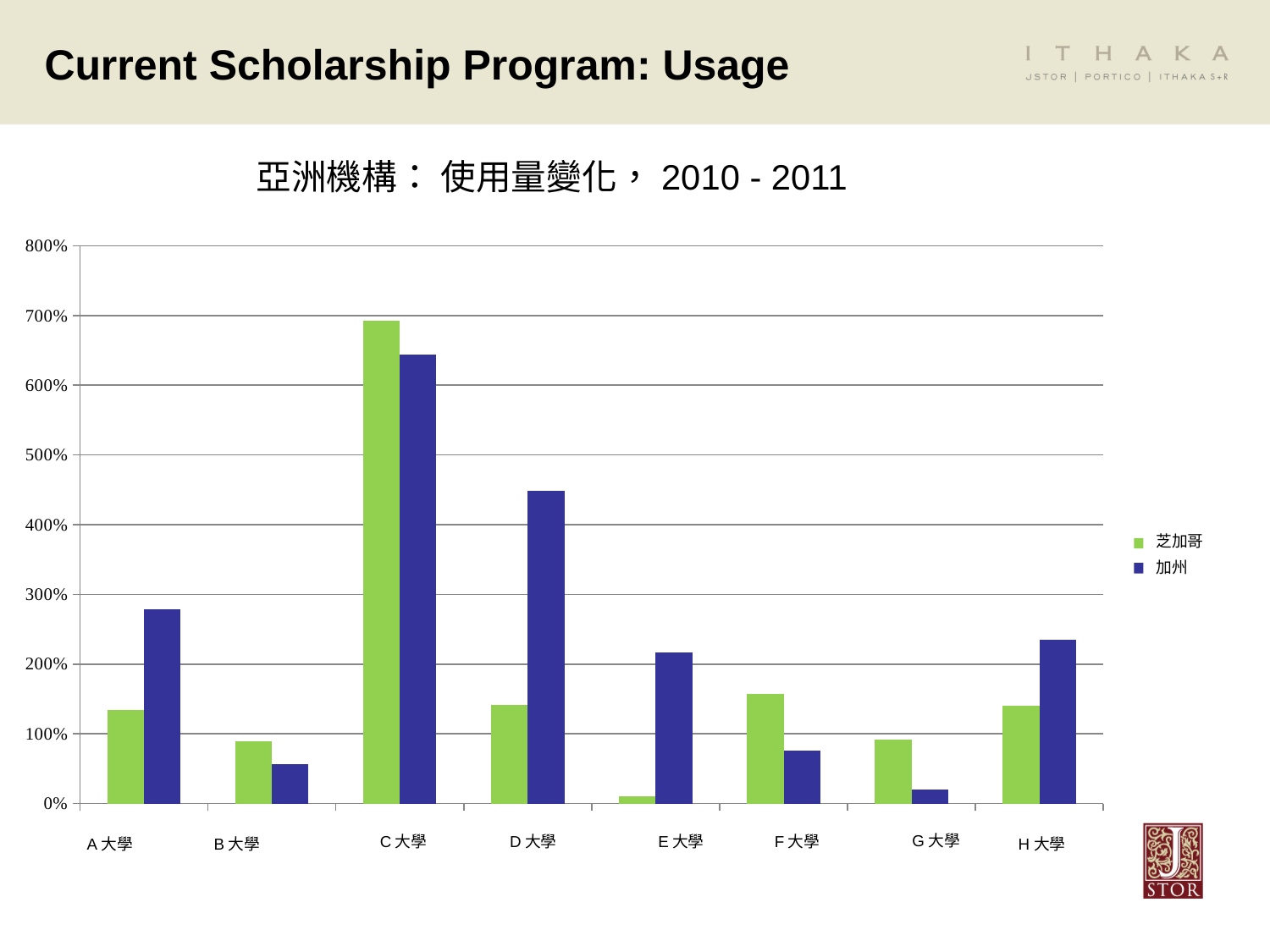

# Current Scholarship Program: Usage
亞洲機構： 使用量變化，2010 - 2011

### Chart

| Category | Chicago | California |
|---|---|---|
| Chinese University of Hong Kong | 1.34 | 2.7800000000000002 |
| Hong Kong Baptist University | 0.8900000000000007 | 0.57 |
| National Sun Yat-Sen University | 6.930000000000002 | 6.44 |
| National University of Singapore | 1.42 | 4.48 |
| Osaka University  | 0.1 | 2.17 |
| Seoul National University | 1.57 | 0.7600000000000032 |
| University of Tokyo | 0.92 | 0.2 |
| Yonsei University  | 1.4 | 2.3499999999999988 |
G大學
C大學
D大學
E大學
F大學